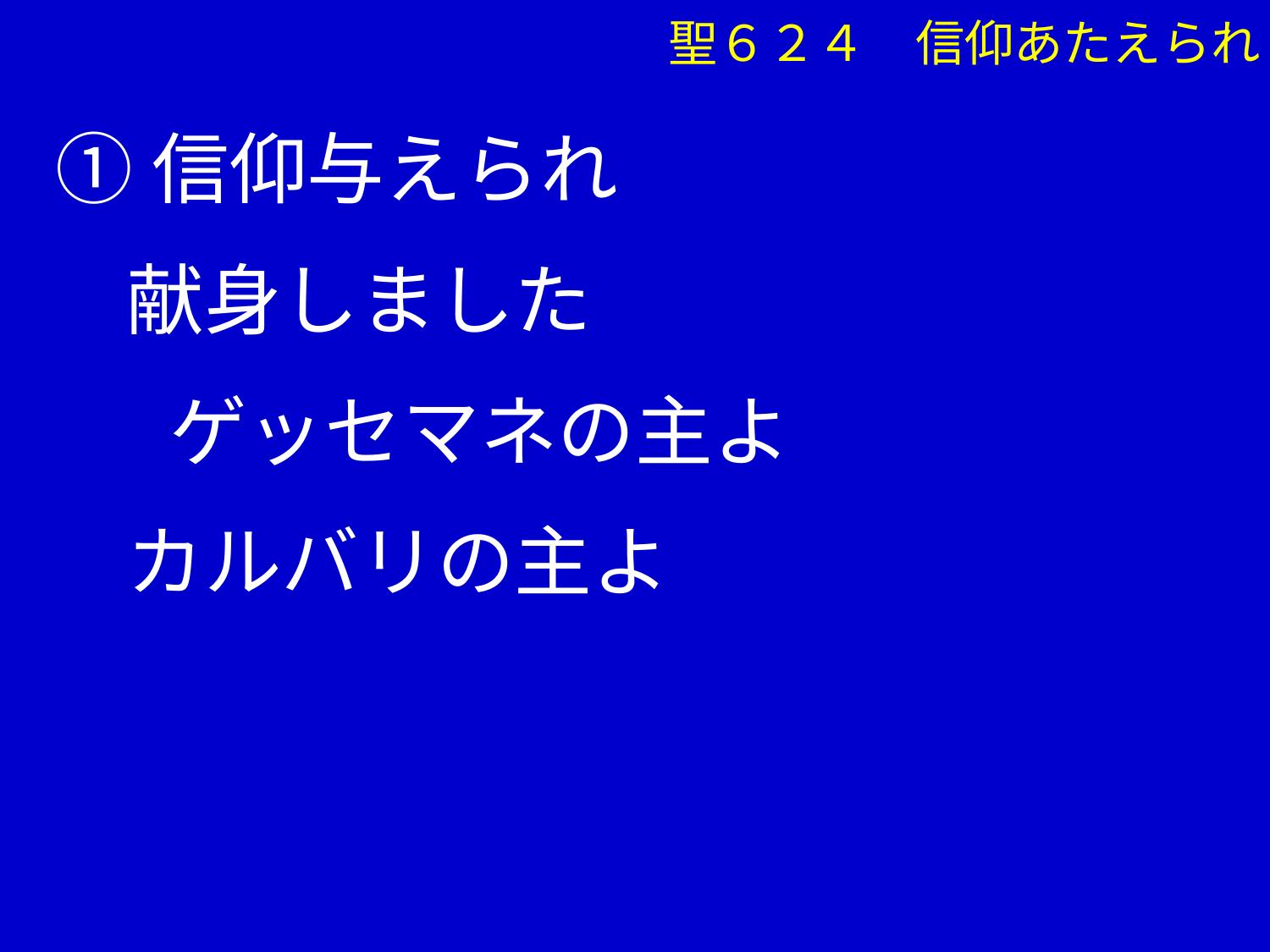

①信仰与えられ
   献身しました
 　ゲッセマネの主よ
   カルバリの主よ

聖６２４　信仰あたえられ